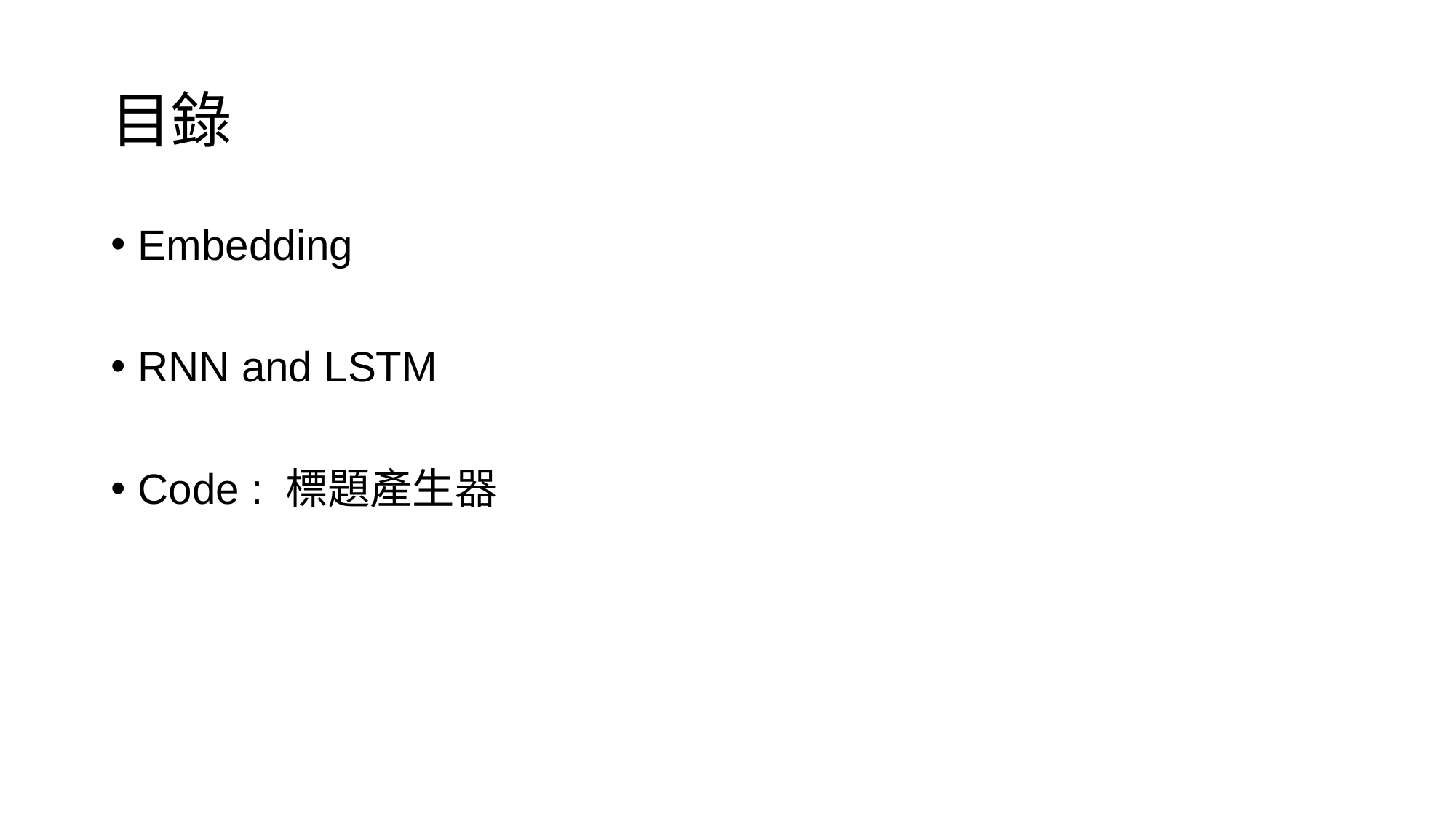

# 目錄
Embedding

RNN and LSTM

Code : 標題產生器